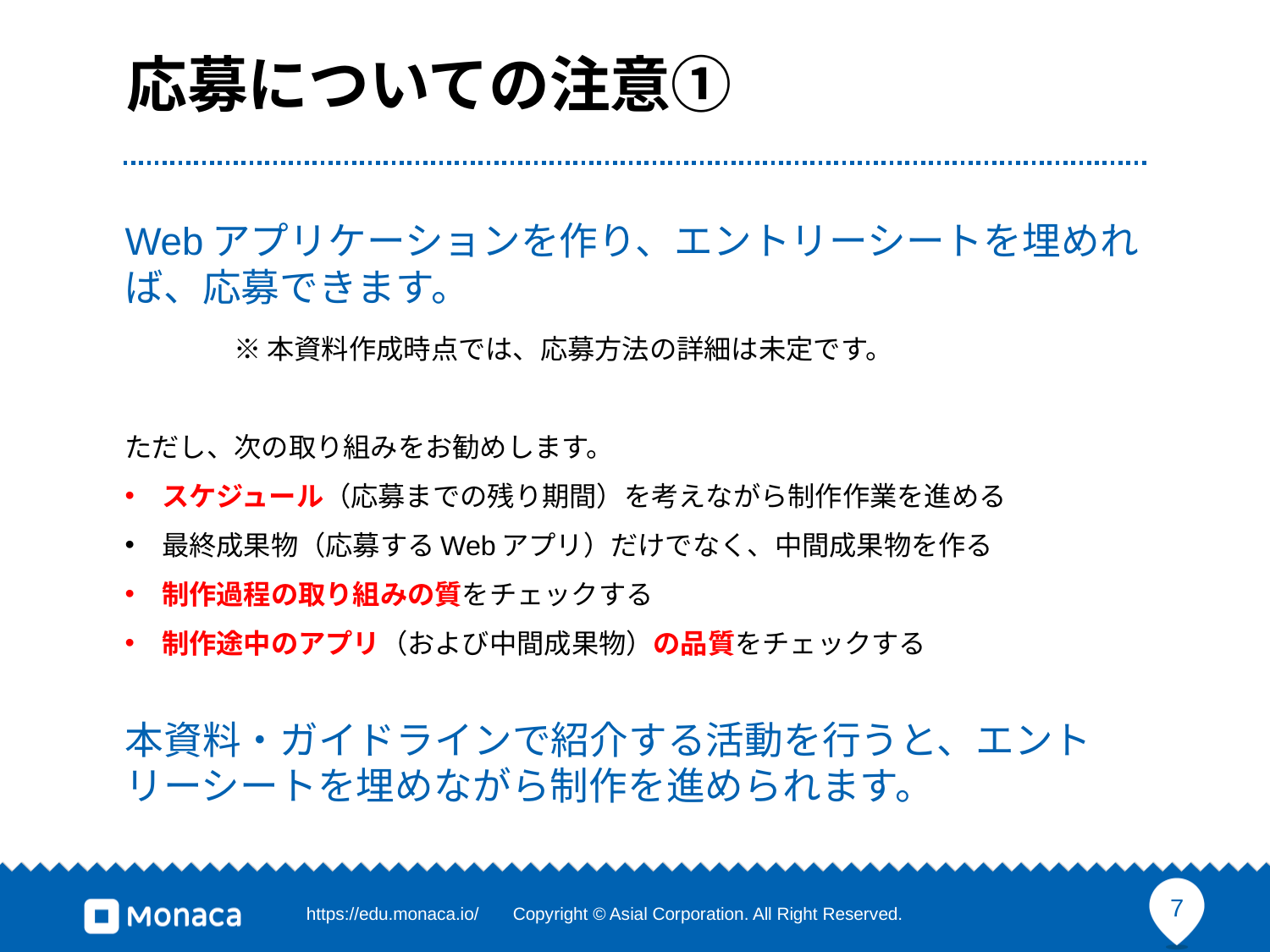

# 応募についての注意①
Webアプリケーションを作り、エントリーシートを埋めれば、応募できます。
	※本資料作成時点では、応募方法の詳細は未定です。

ただし、次の取り組みをお勧めします。
スケジュール（応募までの残り期間）を考えながら制作作業を進める
最終成果物（応募するWebアプリ）だけでなく、中間成果物を作る
制作過程の取り組みの質をチェックする
制作途中のアプリ（および中間成果物）の品質をチェックする

本資料・ガイドラインで紹介する活動を行うと、エントリーシートを埋めながら制作を進められます。